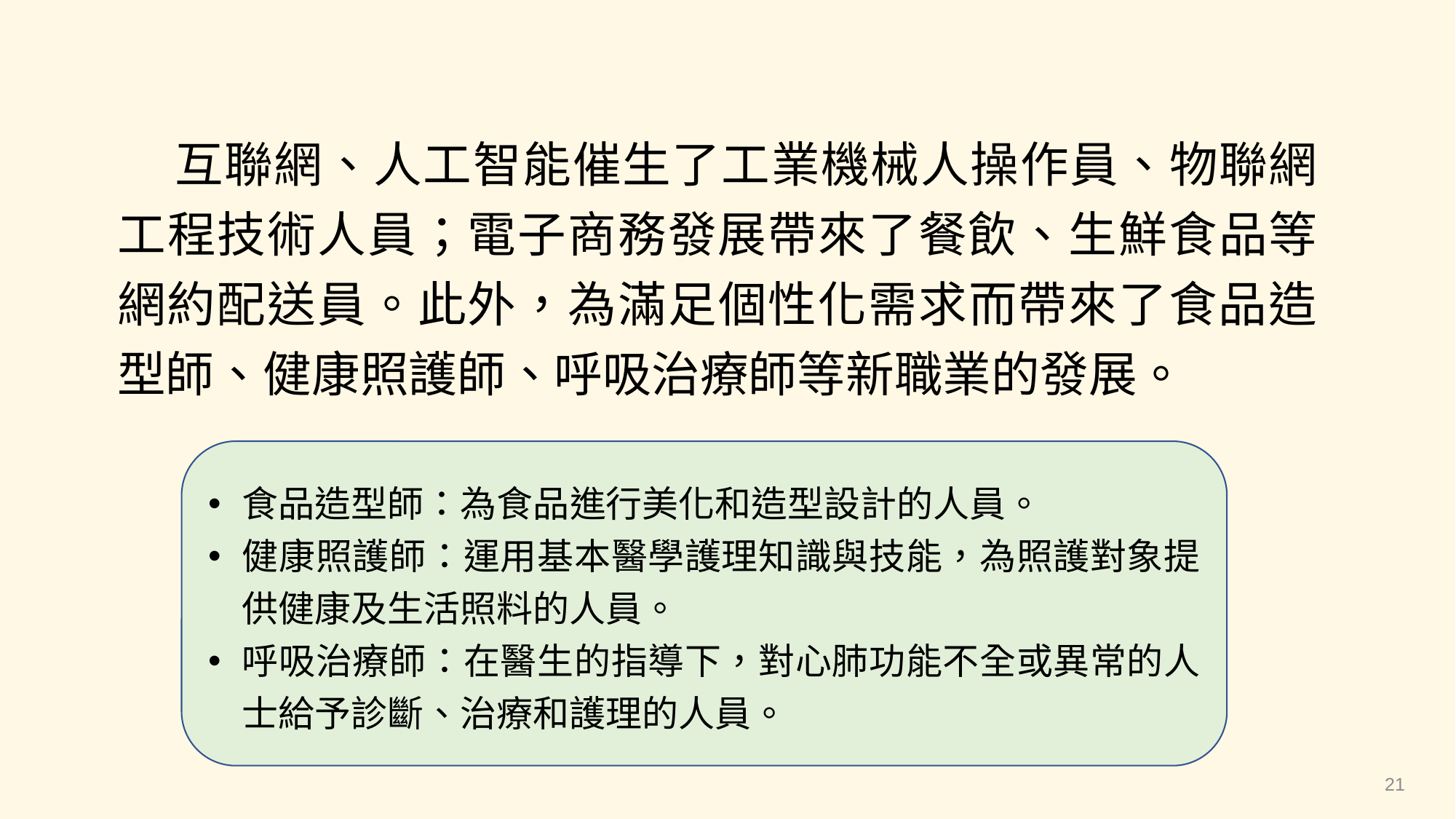

互聯網、人工智能催生了工業機械人操作員、物聯網工程技術人員；電子商務發展帶來了餐飲、生鮮食品等網約配送員。此外，為滿足個性化需求而帶來了食品造型師、健康照護師、呼吸治療師等新職業的發展。

食品造型師：為食品進行美化和造型設計的人員。
健康照護師：運用基本醫學護理知識與技能，為照護對象提供健康及生活照料的人員。
呼吸治療師：在醫生的指導下，對心肺功能不全或異常的人士給予診斷、治療和護理的人員。